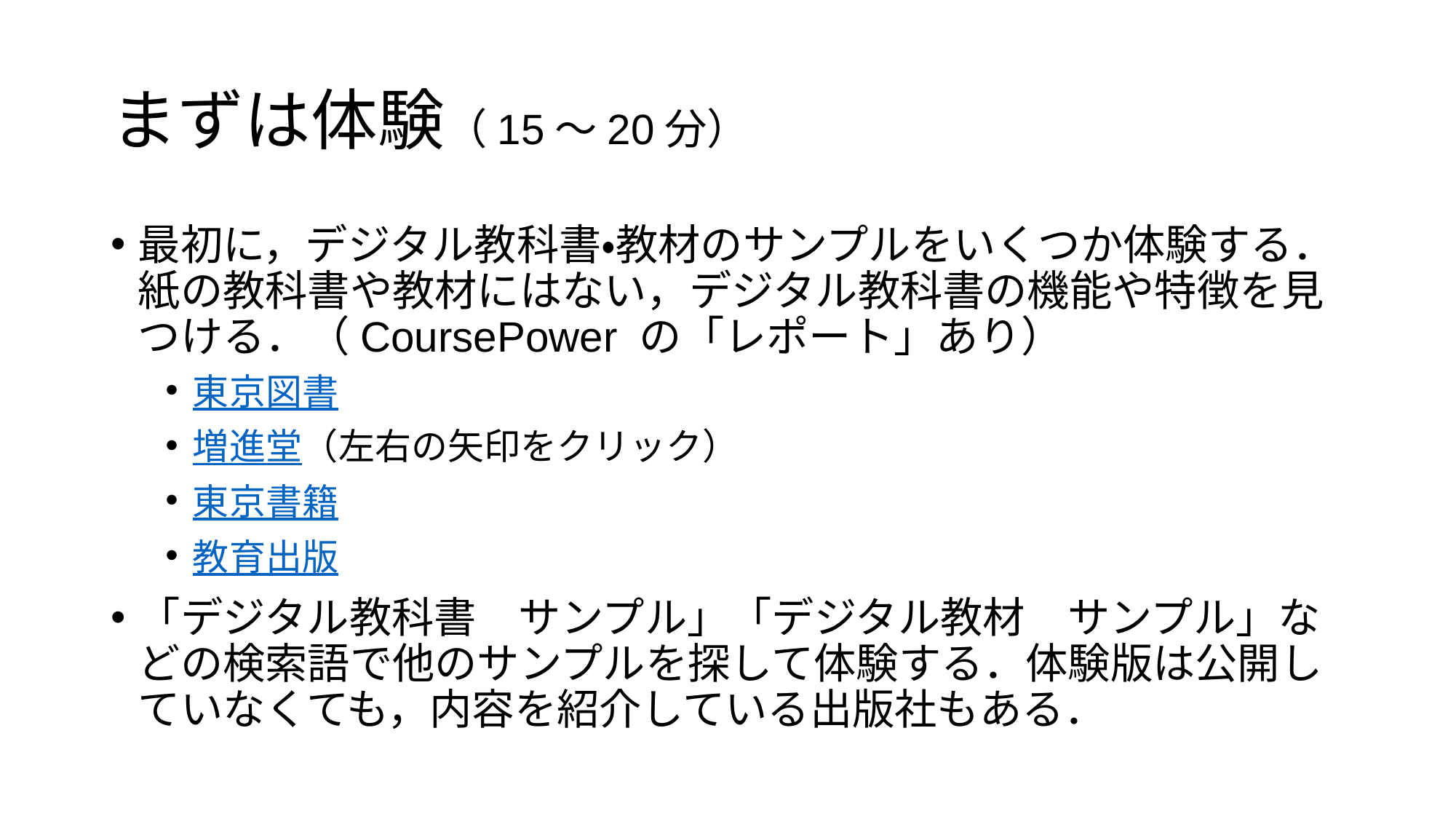

# まずは体験（15～20分）
最初に，デジタル教科書・教材のサンプルをいくつか体験する．紙の教科書や教材にはない，デジタル教科書の機能や特徴を見つける．（CoursePower の「レポート」あり）
東京図書
増進堂（左右の矢印をクリック）
東京書籍
教育出版
「デジタル教科書　サンプル」「デジタル教材　サンプル」などの検索語で他のサンプルを探して体験する．体験版は公開していなくても，内容を紹介している出版社もある．